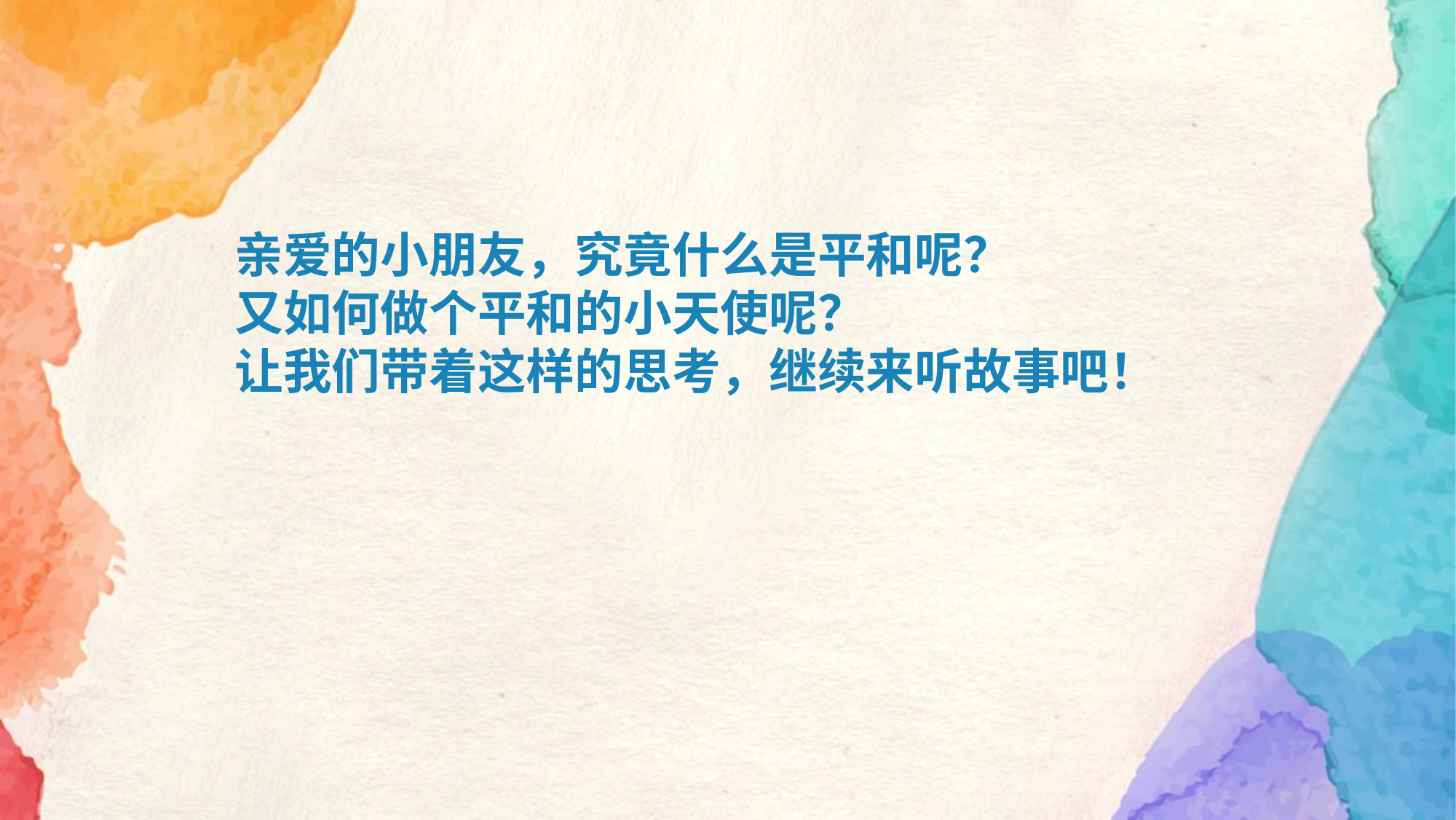

亲爱的小朋友，究竟什么是平和呢？
又如何做个平和的小天使呢？
让我们带着这样的思考，继续来听故事吧！